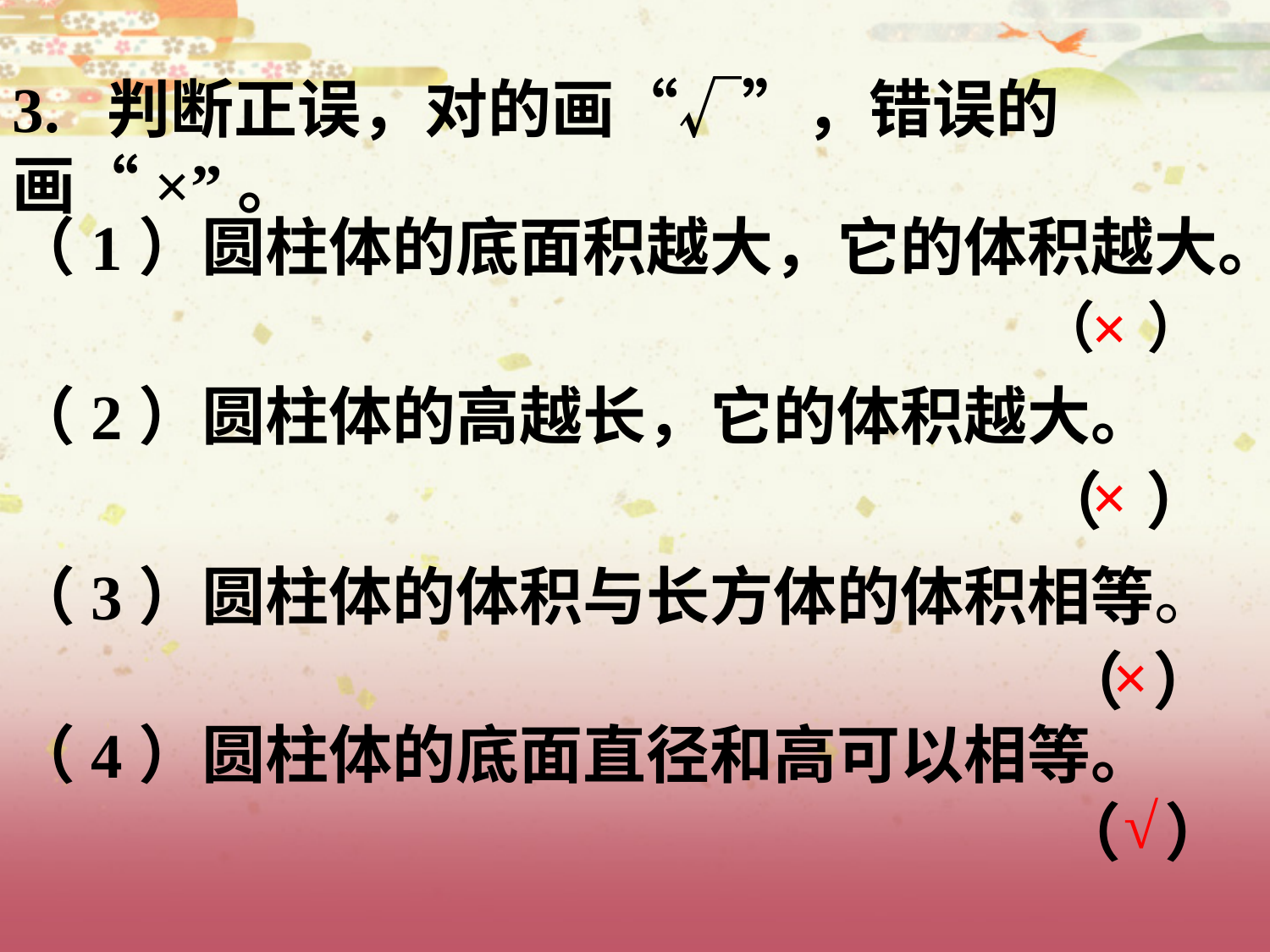

3.  判断正误，对的画“√”，错误的画“×”。
（1）圆柱体的底面积越大，它的体积越大。
×
（    ）
（2）圆柱体的高越长，它的体积越大。
×
（   ）
（3）圆柱体的体积与长方体的体积相等。
×
（  ）
（4）圆柱体的底面直径和高可以相等。
√
（   ）